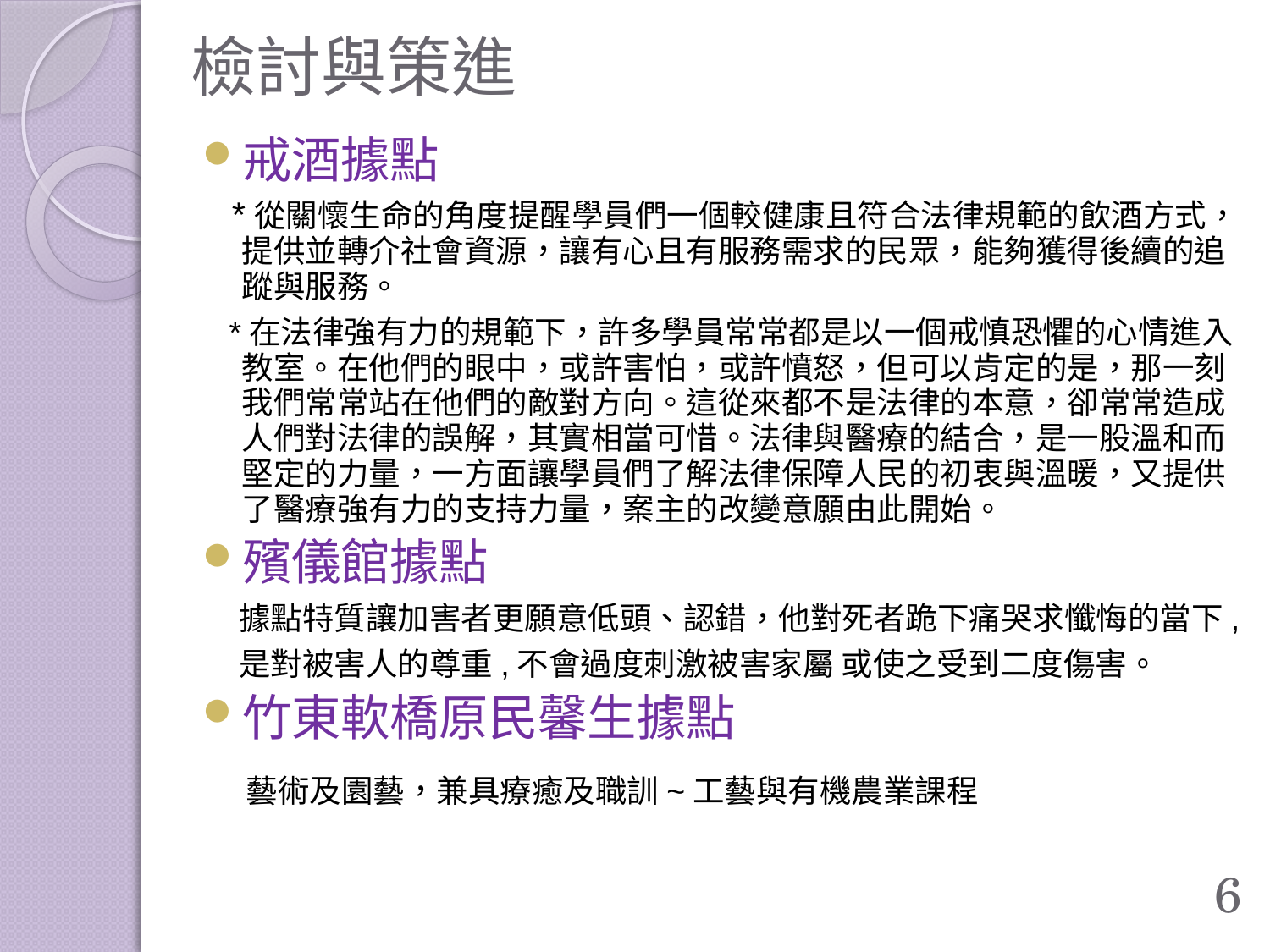

# 檢討與策進
戒酒據點
   *從關懷生命的角度提醒學員們一個較健康且符合法律規範的飲酒方式，提供並轉介社會資源，讓有心且有服務需求的民眾，能夠獲得後續的追蹤與服務。
   *在法律強有力的規範下，許多學員常常都是以一個戒慎恐懼的心情進入教室。在他們的眼中，或許害怕，或許憤怒，但可以肯定的是，那一刻我們常常站在他們的敵對方向。這從來都不是法律的本意，卻常常造成人們對法律的誤解，其實相當可惜。法律與醫療的結合，是一股溫和而堅定的力量，一方面讓學員們了解法律保障人民的初衷與溫暖，又提供了醫療強有力的支持力量，案主的改變意願由此開始。
殯儀館據點
    據點特質讓加害者更願意低頭、認錯，他對死者跪下痛哭求懺悔的當下,
    是對被害人的尊重,不會過度刺激被害家屬 或使之受到二度傷害。
竹東軟橋原民馨生據點
     藝術及園藝，兼具療癒及職訓~工藝與有機農業課程

6